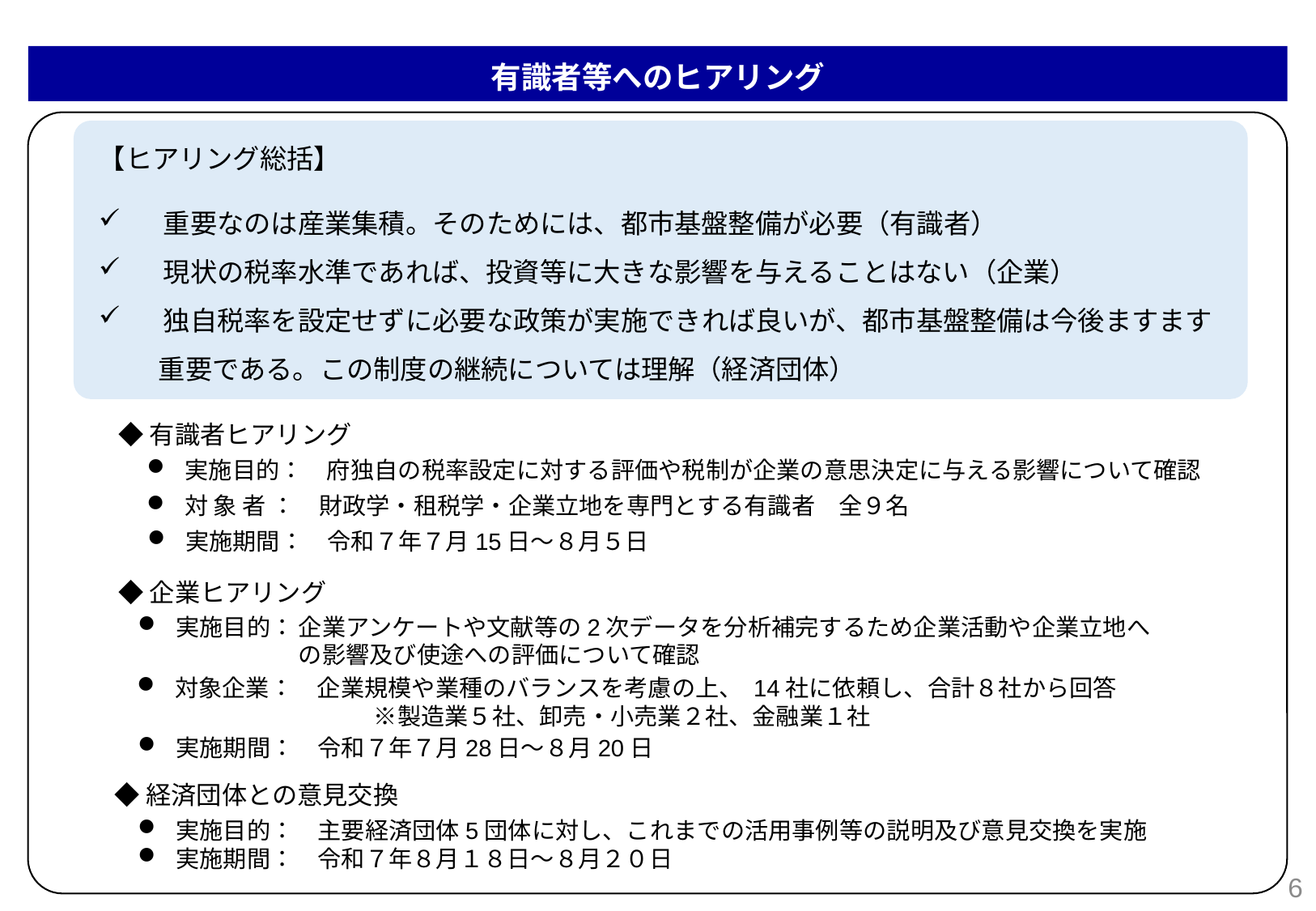

有識者等へのヒアリング

【ヒアリング総括】

　重要なのは産業集積。そのためには、都市基盤整備が必要（有識者）
　現状の税率水準であれば、投資等に大きな影響を与えることはない（企業）
　独自税率を設定せずに必要な政策が実施できれば良いが、都市基盤整備は今後ますます
　　 重要である。この制度の継続については理解（経済団体）
◆有識者ヒアリング
実施目的：　府独自の税率設定に対する評価や税制が企業の意思決定に与える影響について確認
対 象 者 ：　財政学・租税学・企業立地を専門とする有識者　全９名
実施期間：　令和７年７月15日～８月５日
◆企業ヒアリング
実施目的：
企業アンケートや文献等の2次データを分析補完するため企業活動や企業立地への影響及び使途への評価について確認
対象企業：　企業規模や業種のバランスを考慮の上、 14社に依頼し、合計８社から回答
　　　　　　　　　　※製造業５社、卸売・小売業２社、金融業１社
実施期間：　令和７年７月28日～８月20日
実施目的：　主要経済団体5団体に対し、これまでの活用事例等の説明及び意見交換を実施
実施期間：　令和７年８月１８日～８月２０日
◆経済団体との意見交換

6